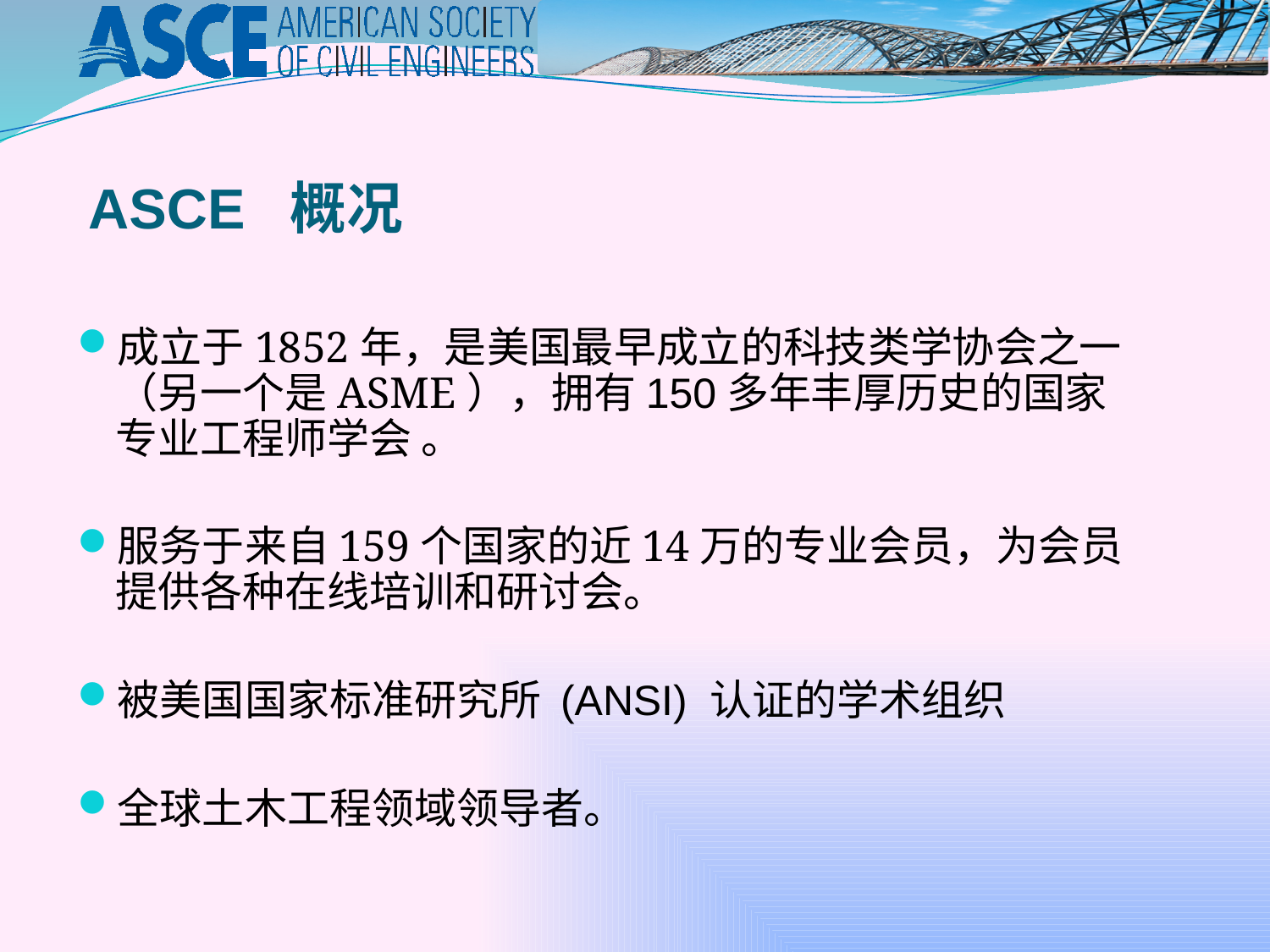

ASCE  概况

成立于1852年，是美国最早成立的科技类学协会之一（另一个是ASME），拥有150多年丰厚历史的国家专业工程师学会 。

服务于来自159个国家的近14万的专业会员，为会员提供各种在线培训和研讨会。

被美国国家标准研究所 (ANSI) 认证的学术组织

全球土木工程领域领导者。